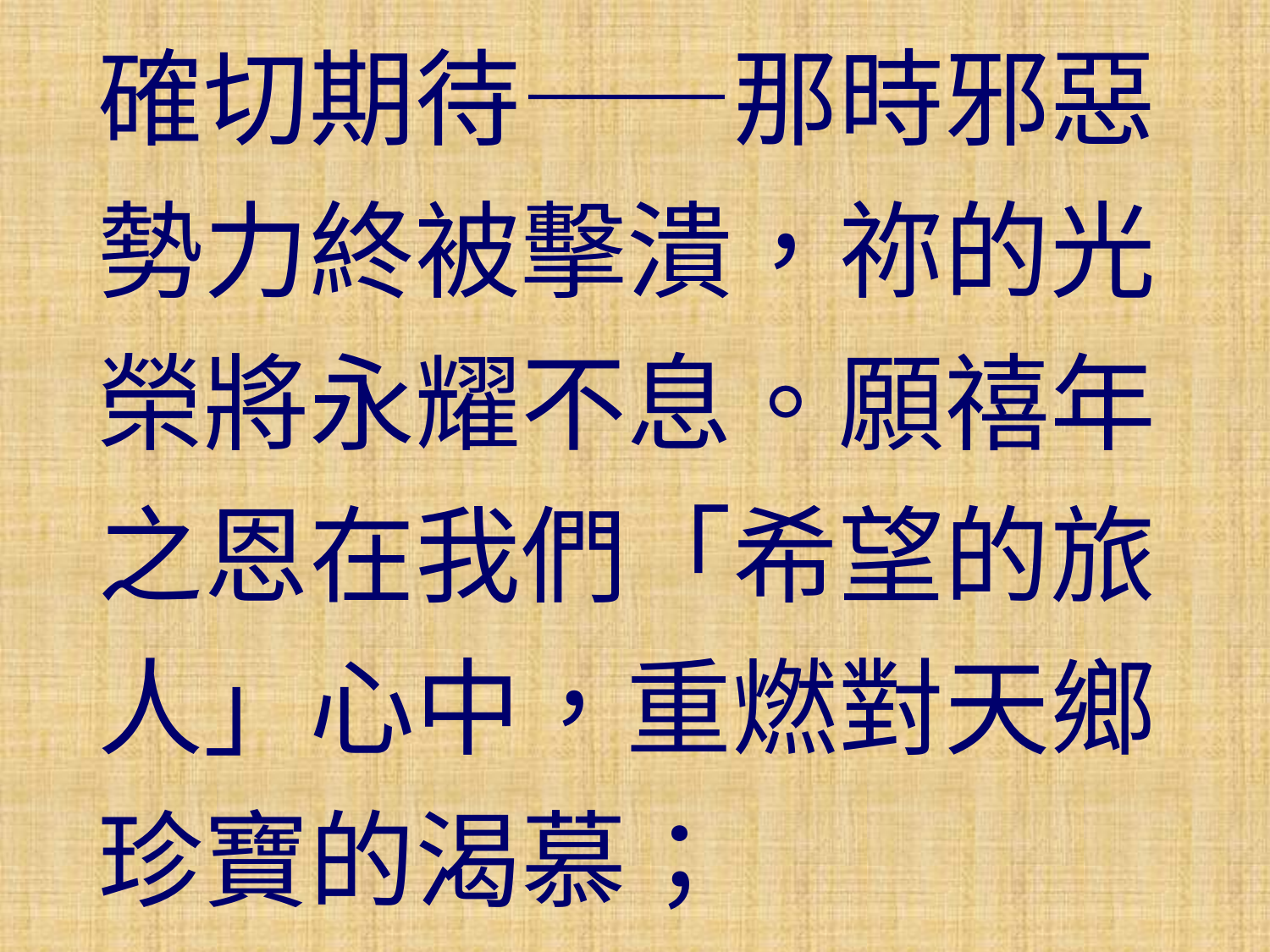

確切期待——那時邪惡勢力終被擊潰，祢的光榮將永耀不息。願禧年之恩在我們「希望的旅人」心中，重燃對天鄉珍寶的渴慕；